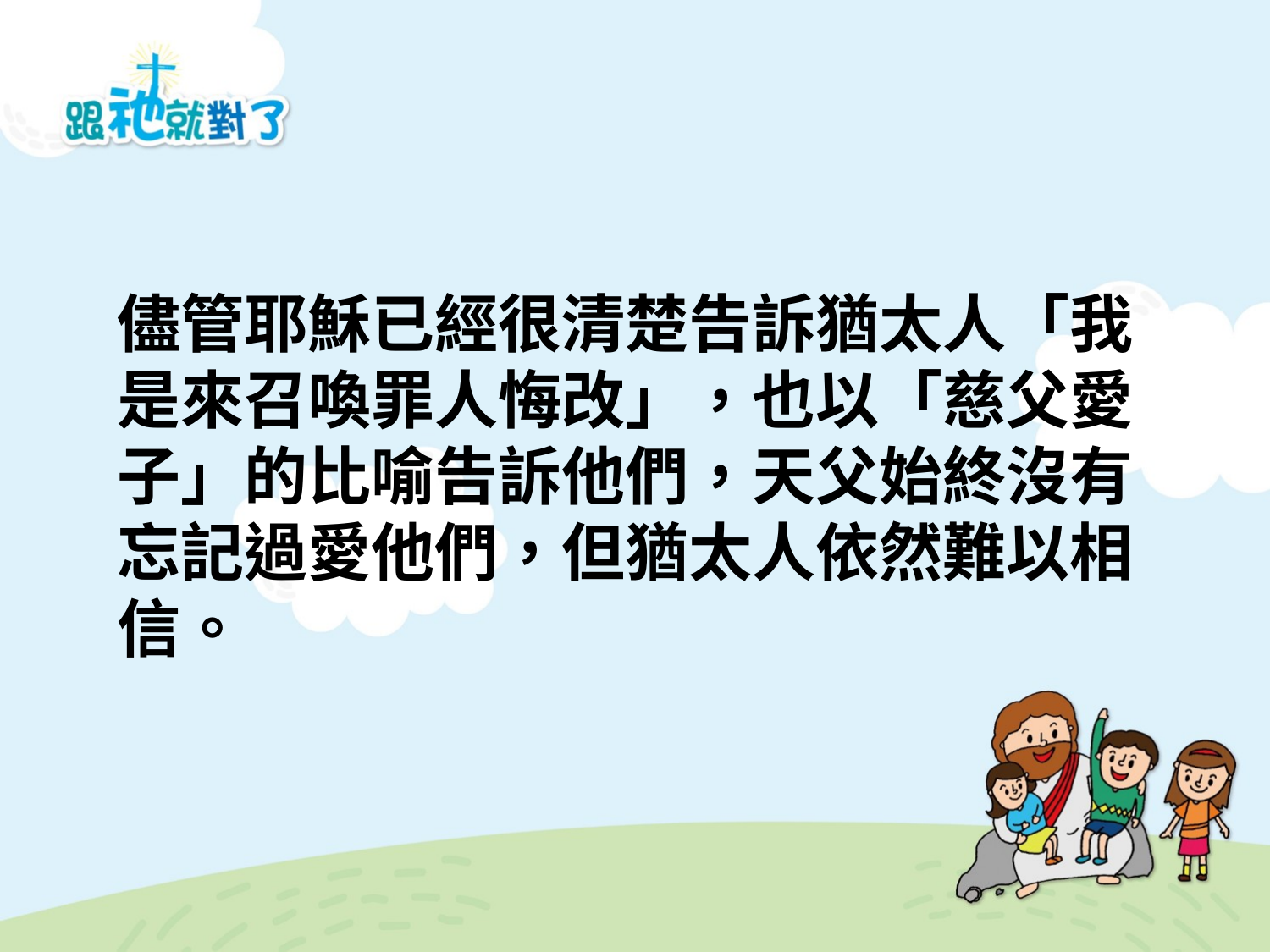

儘管耶穌已經很清楚告訴猶太人「我是來召喚罪人悔改」，也以「慈父愛子」的比喻告訴他們，天父始終沒有忘記過愛他們，但猶太人依然難以相信。